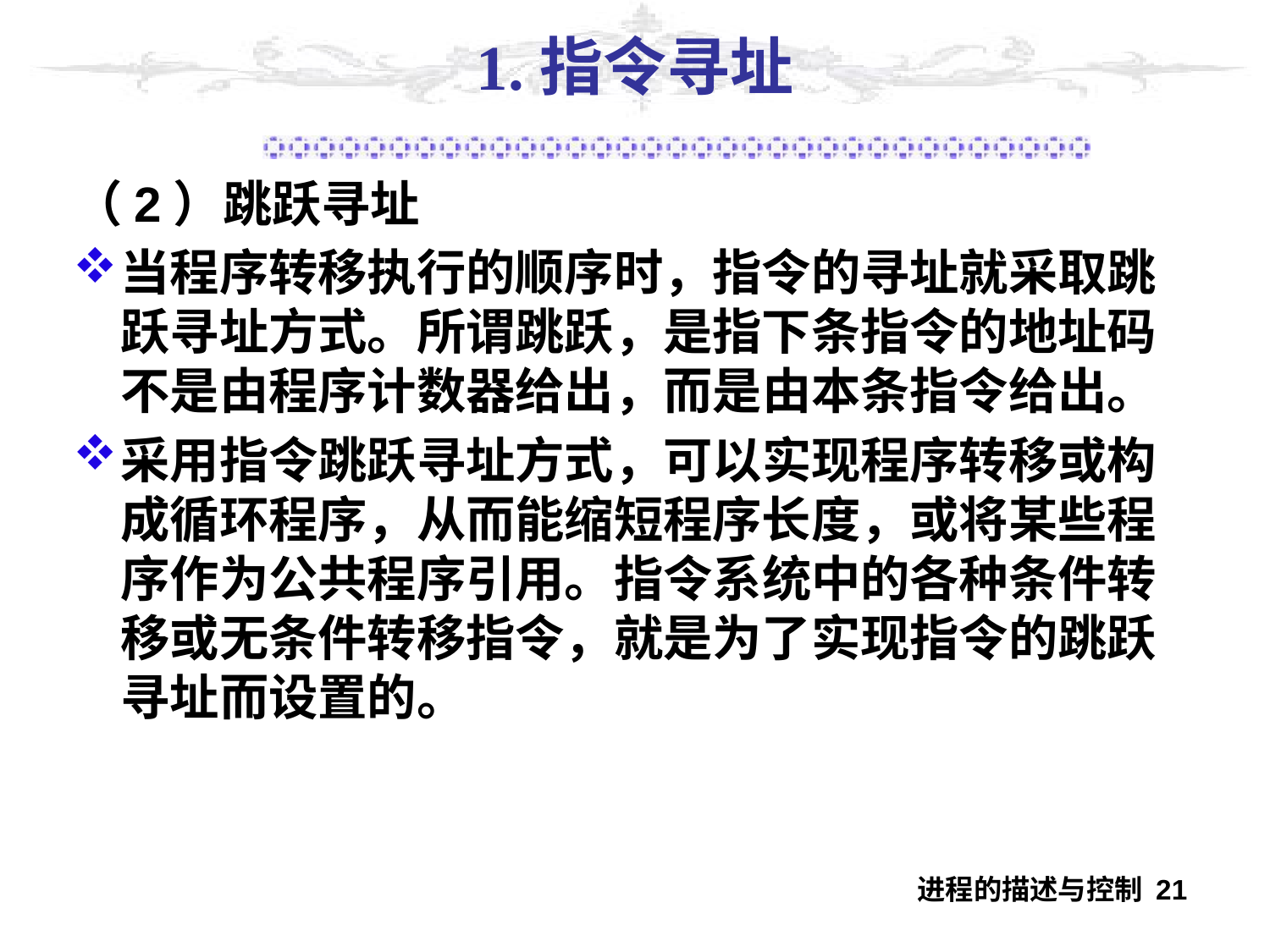

# 1.指令寻址
（2）跳跃寻址
当程序转移执行的顺序时，指令的寻址就采取跳跃寻址方式。所谓跳跃，是指下条指令的地址码不是由程序计数器给出，而是由本条指令给出。
采用指令跳跃寻址方式，可以实现程序转移或构成循环程序，从而能缩短程序长度，或将某些程序作为公共程序引用。指令系统中的各种条件转移或无条件转移指令，就是为了实现指令的跳跃寻址而设置的。